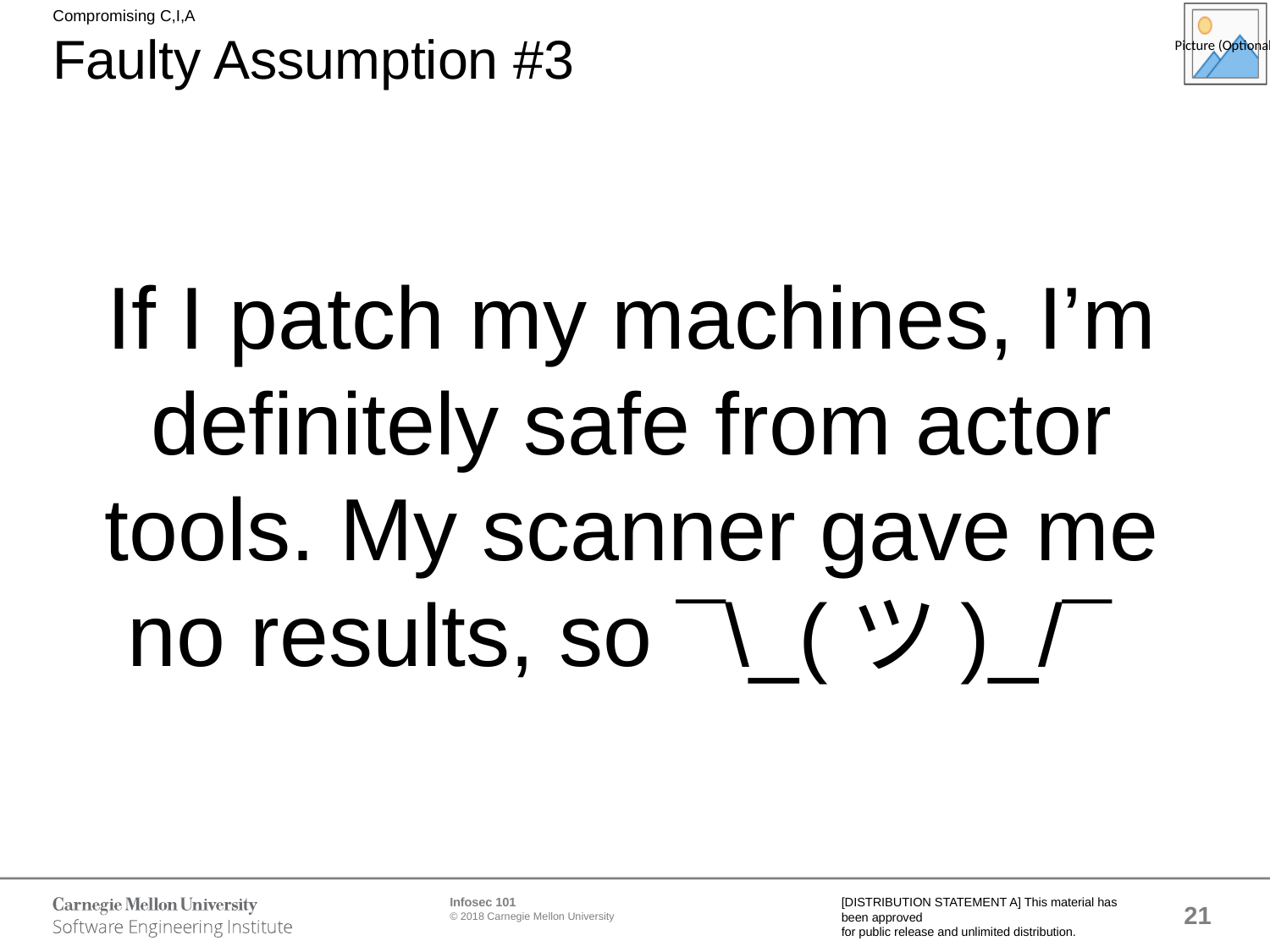

Compromising C,I,A

# Faulty Assumption #3

If I patch my machines, I’m definitely safe from actor tools. My scanner gave me no results, so ¯\_(ツ)_/¯